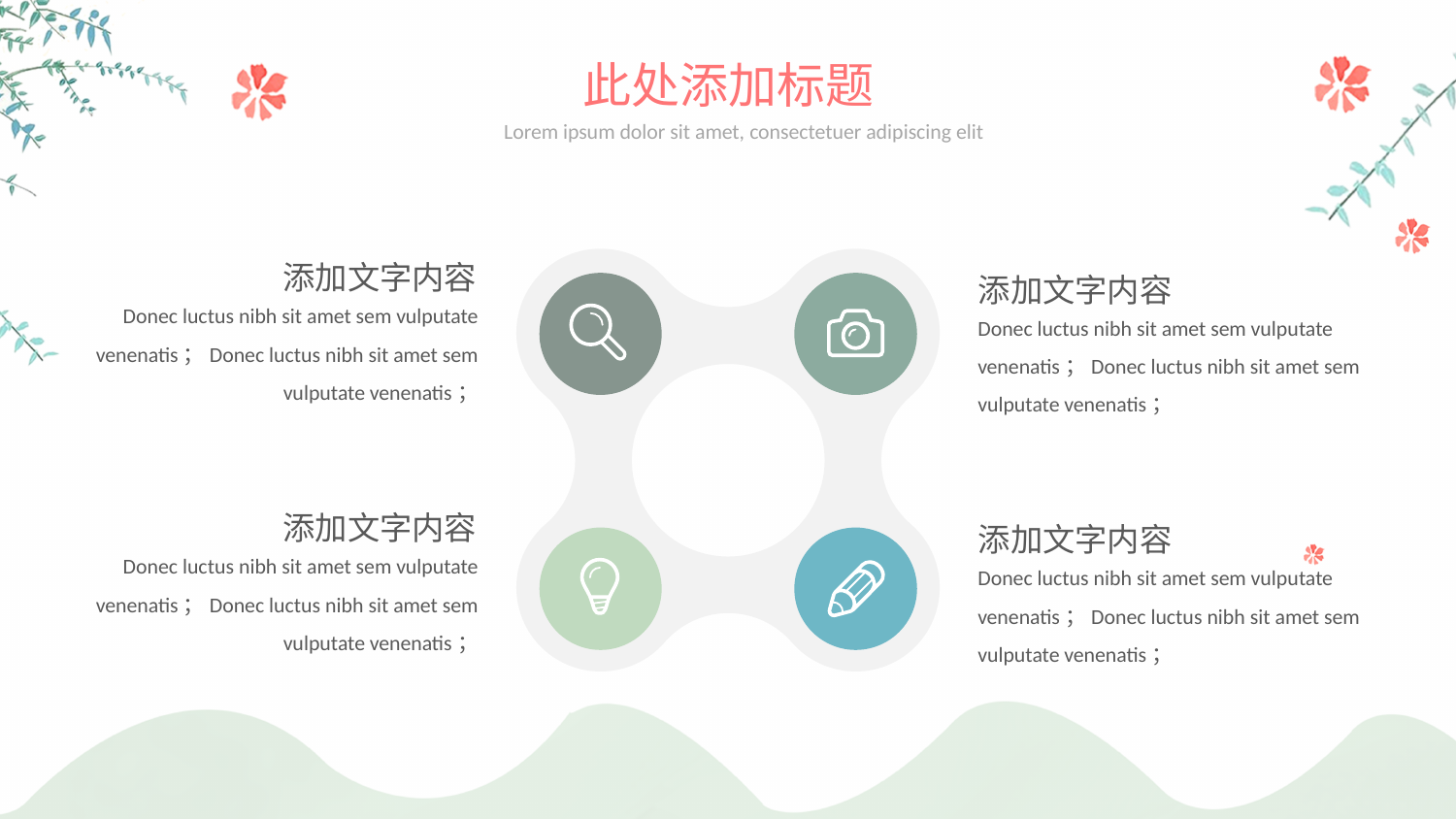

此处添加标题
Lorem ipsum dolor sit amet, consectetuer adipiscing elit

添加文字内容
添加文字内容

Donec luctus nibh sit amet sem vulputate venenatis；Donec luctus nibh sit amet sem vulputate venenatis；
Donec luctus nibh sit amet sem vulputate venenatis；Donec luctus nibh sit amet sem vulputate venenatis；

添加文字内容
添加文字内容

Donec luctus nibh sit amet sem vulputate venenatis；Donec luctus nibh sit amet sem vulputate venenatis；
Donec luctus nibh sit amet sem vulputate venenatis；Donec luctus nibh sit amet sem vulputate venenatis；